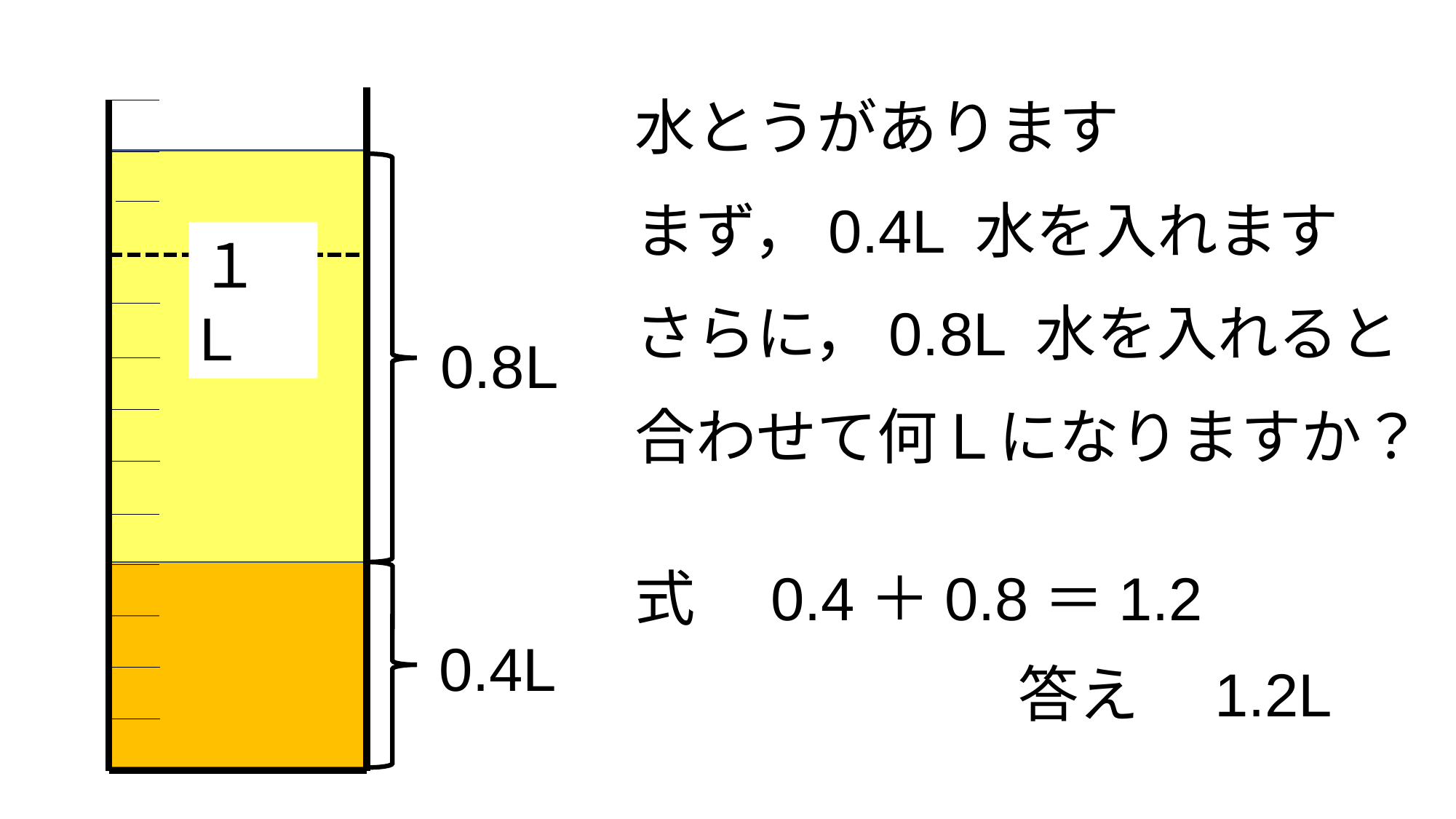

水とうがあります

まず，0.4L 水を入れます
１L
さらに，0.8L 水を入れると
0.8L
合わせて何Ｌになりますか？
式　0.4＋0.8＝1.2

0.4L
答え　1.2L